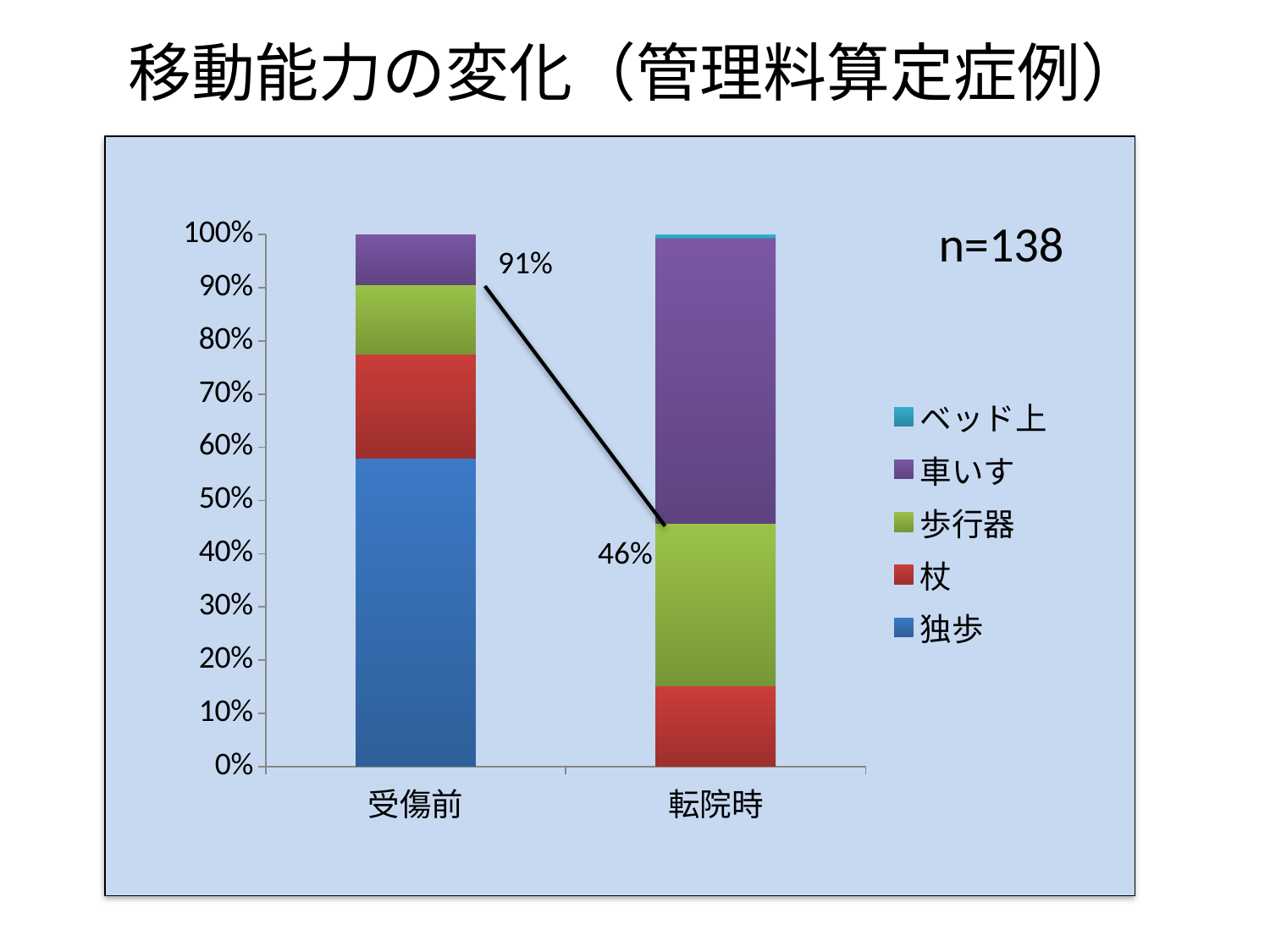

移動能力の変化（管理料算定症例）

### Chart

| Category | 独歩 | 杖 | 歩行器 | 車いす | ベッド上 |
|---|---|---|---|---|---|
| 受傷前 | 80.0 | 27.0 | 18.0 | 13.0 | 0.0 |
| 転院時 | 0.0 | 21.0 | 42.0 | 74.0 | 1.0 |
n=138
91%
46%